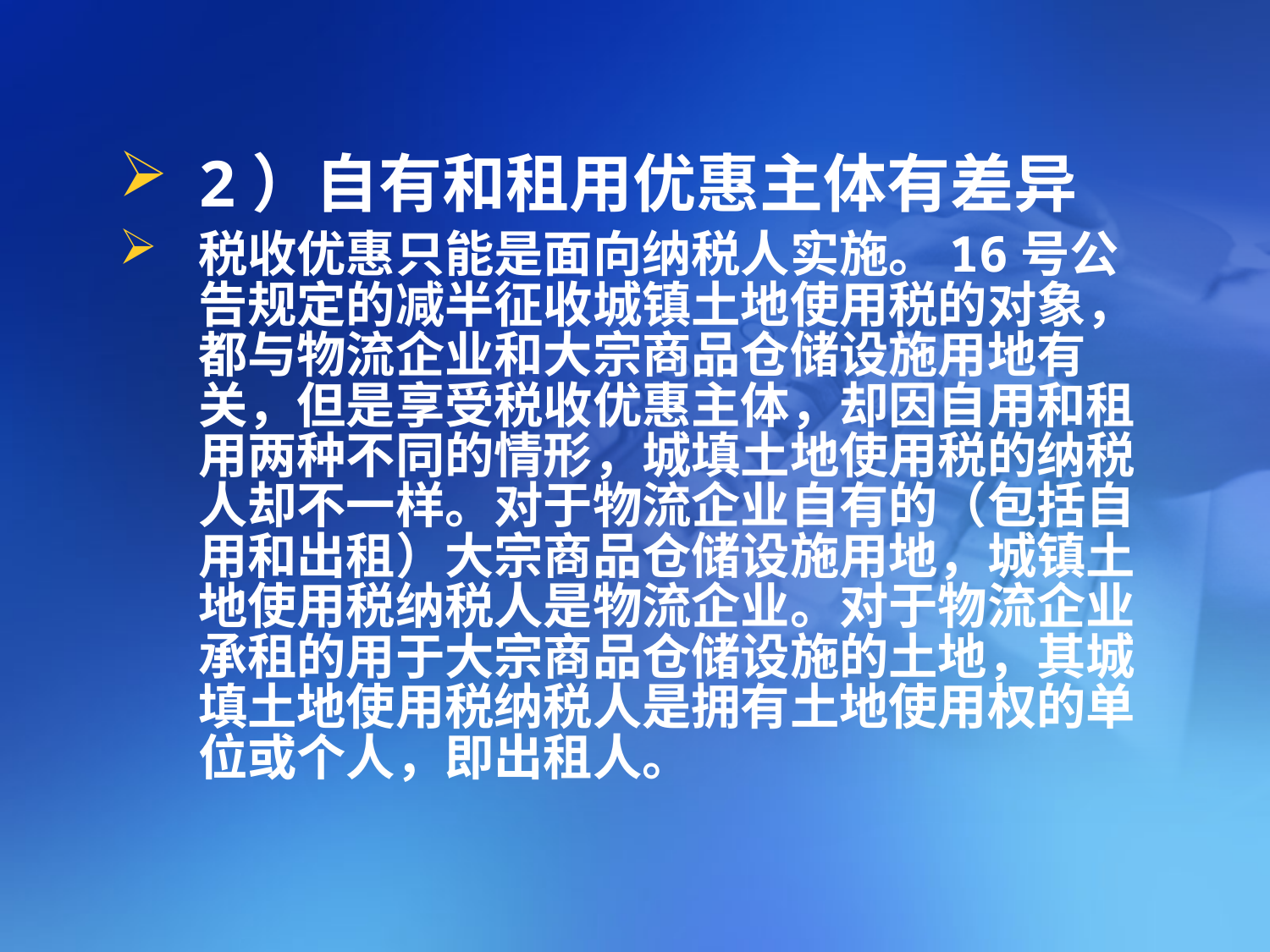

2）自有和租用优惠主体有差异
税收优惠只能是面向纳税人实施。16号公告规定的减半征收城镇土地使用税的对象，都与物流企业和大宗商品仓储设施用地有关，但是享受税收优惠主体，却因自用和租用两种不同的情形，城填土地使用税的纳税人却不一样。对于物流企业自有的（包括自用和出租）大宗商品仓储设施用地，城镇土地使用税纳税人是物流企业。对于物流企业承租的用于大宗商品仓储设施的土地，其城填土地使用税纳税人是拥有土地使用权的单位或个人，即出租人。